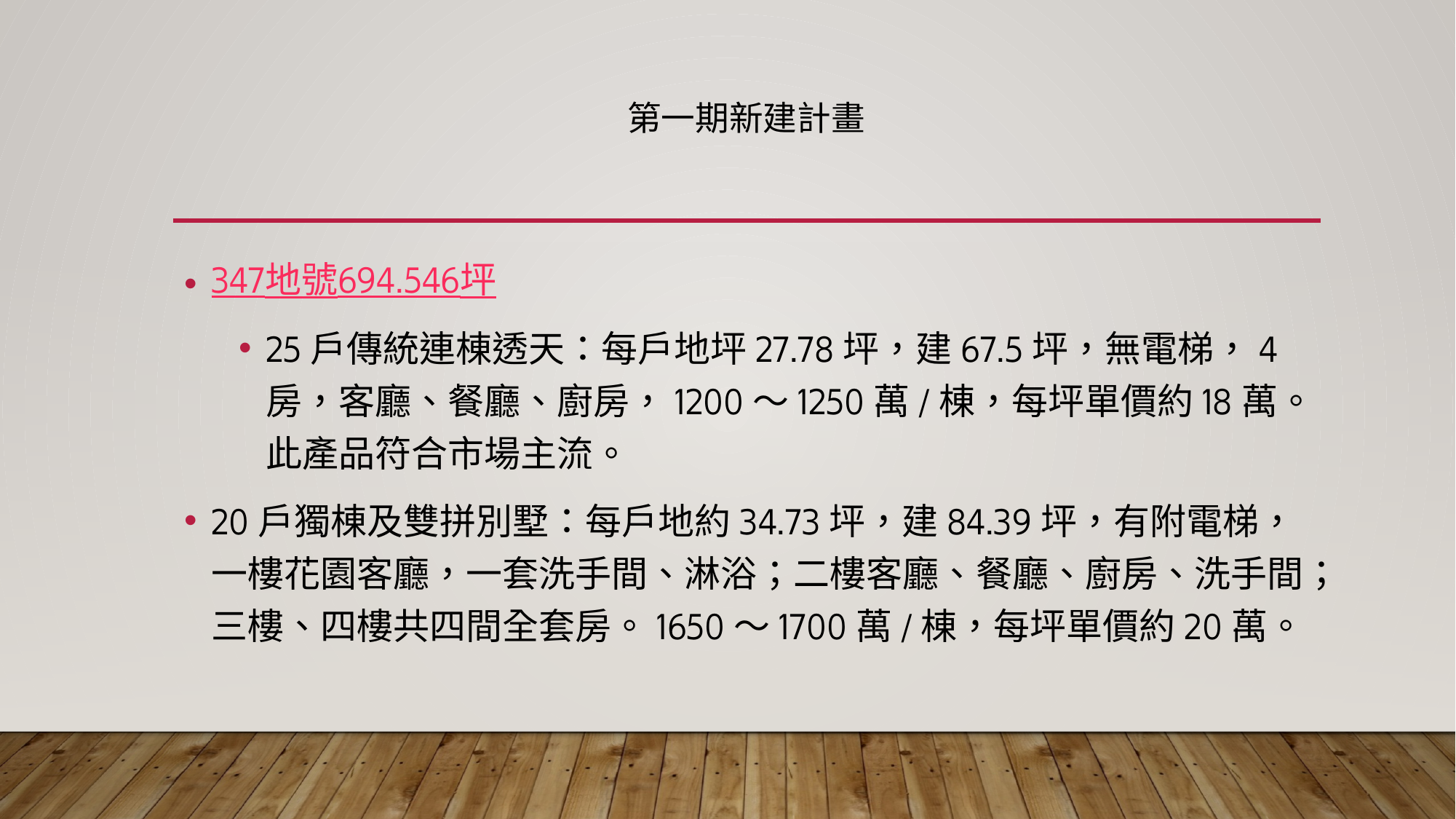

# 第一期新建計畫
347地號694.546坪
25戶傳統連棟透天：每戶地坪27.78坪，建67.5坪，無電梯，4房，客廳、餐廳、廚房，1200～1250萬/棟，每坪單價約18萬。此產品符合市場主流。
20戶獨棟及雙拼別墅：每戶地約34.73坪，建84.39坪，有附電梯，一樓花園客廳，一套洗手間、淋浴；二樓客廳、餐廳、廚房、洗手間；三樓、四樓共四間全套房。1650～1700萬/棟，每坪單價約20萬。